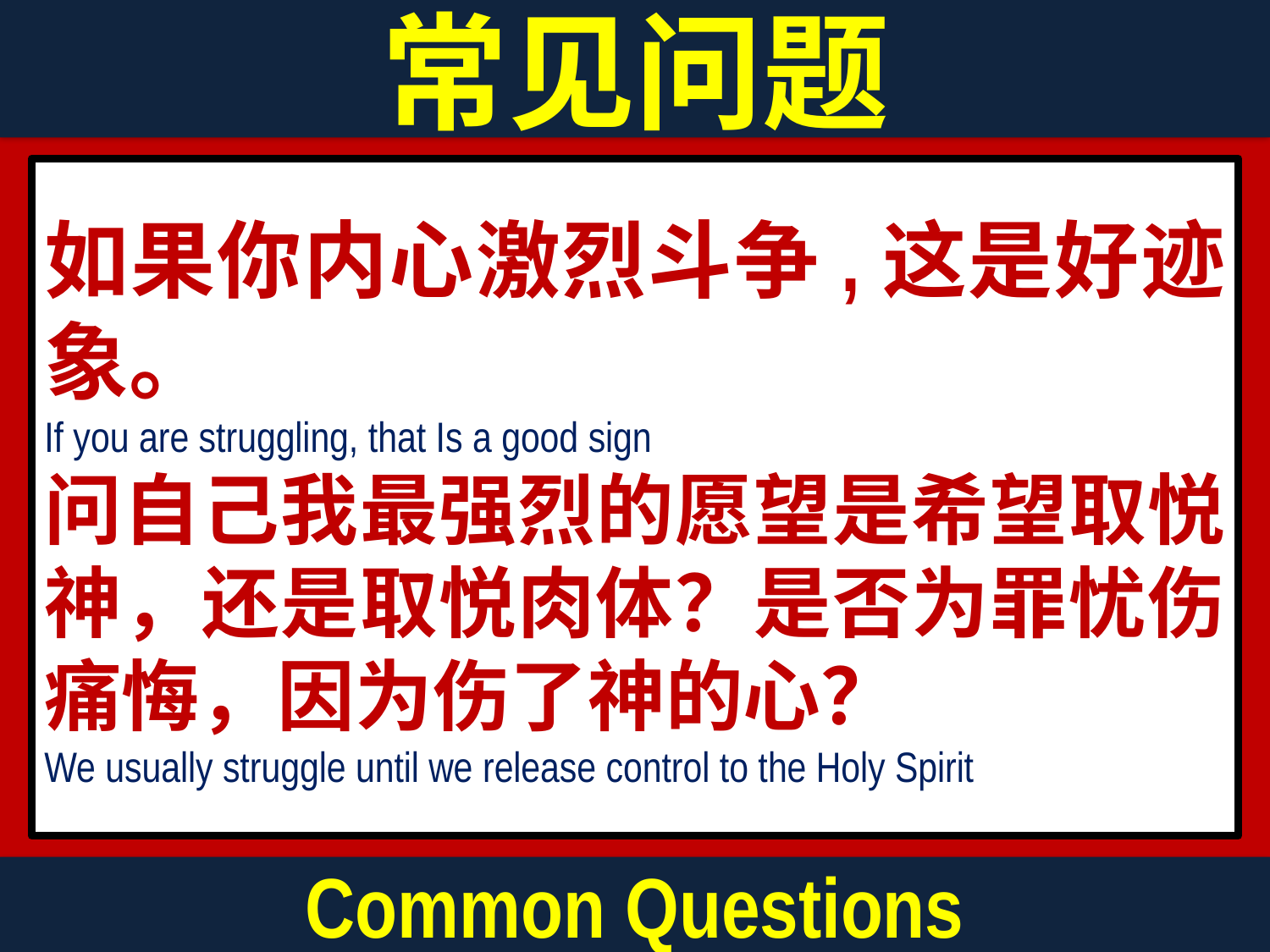

常见问题

如果你内心激烈斗争,这是好迹象。
If you are struggling, that Is a good sign
问自己我最强烈的愿望是希望取悦神，还是取悦肉体？是否为罪忧伤痛悔，因为伤了神的心？
We usually struggle until we release control to the Holy Spirit

Common Questions